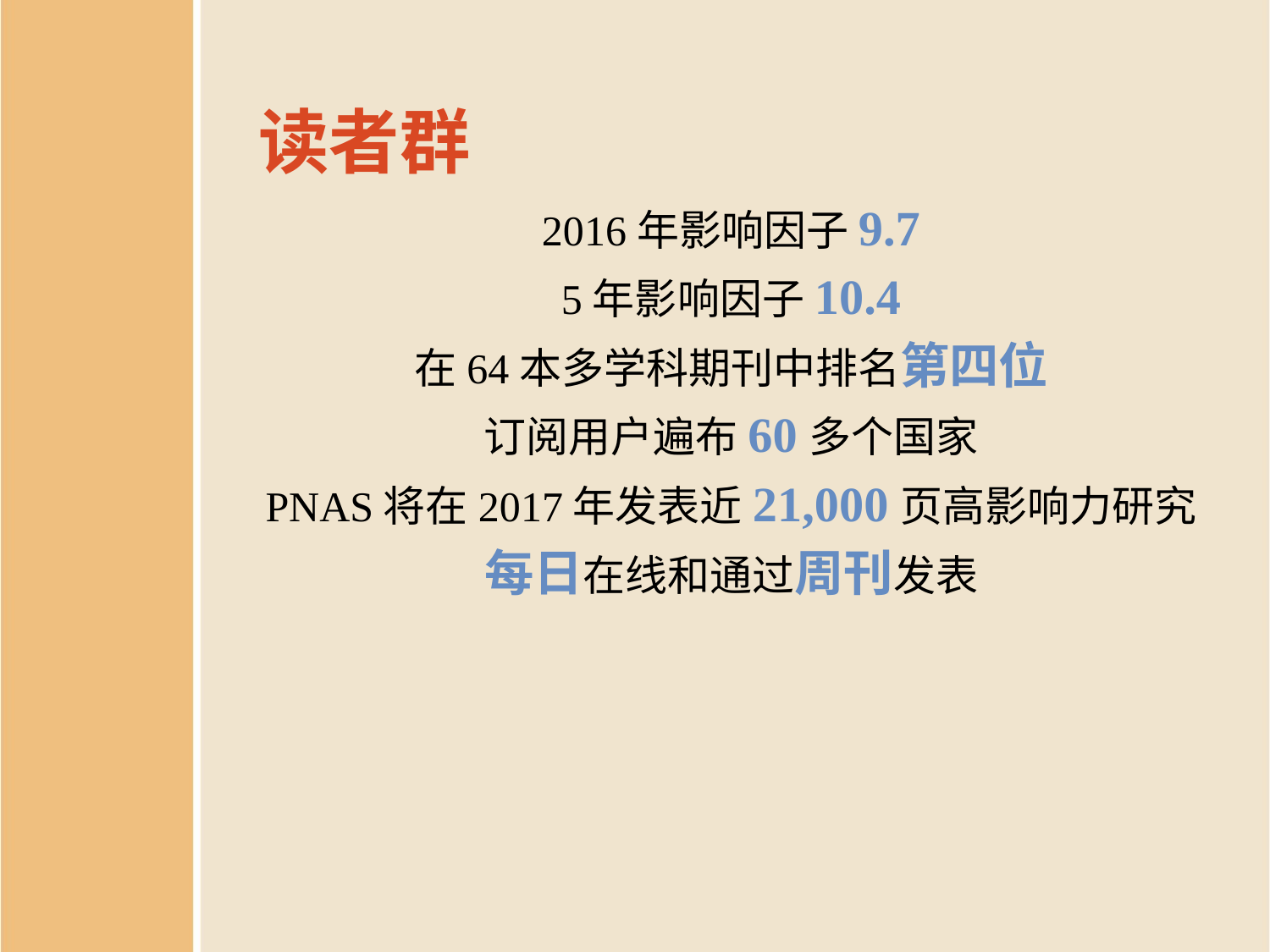

读者群
2016年影响因子9.7
5年影响因子10.4
在64本多学科期刊中排名第四位
订阅用户遍布60多个国家
PNAS将在2017年发表近21,000页高影响力研究
每日在线和通过周刊发表